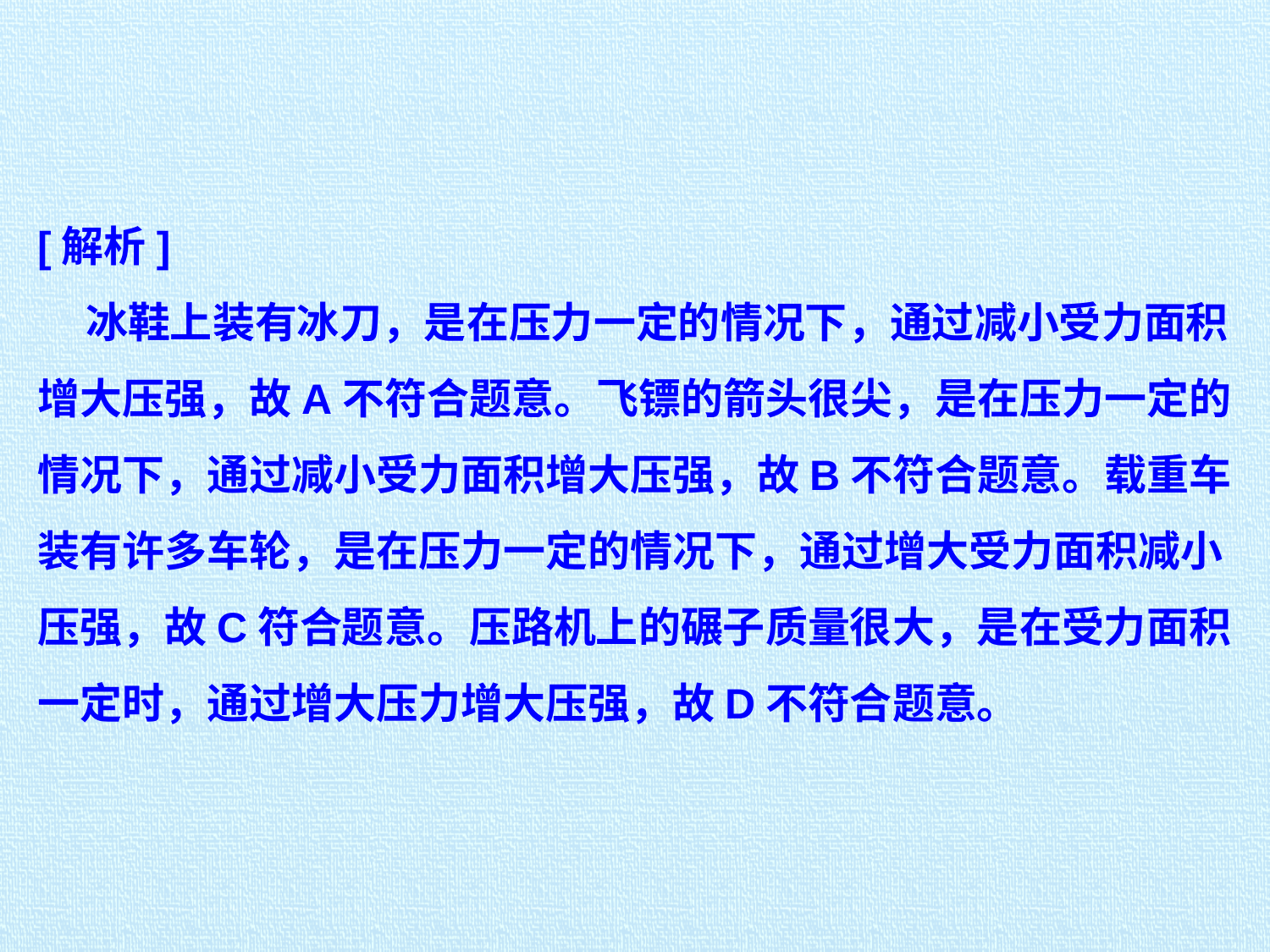

[解析]
    冰鞋上装有冰刀，是在压力一定的情况下，通过减小受力面积增大压强，故A不符合题意。飞镖的箭头很尖，是在压力一定的情况下，通过减小受力面积增大压强，故B不符合题意。载重车装有许多车轮，是在压力一定的情况下，通过增大受力面积减小压强，故C符合题意。压路机上的碾子质量很大，是在受力面积一定时，通过增大压力增大压强，故D不符合题意。